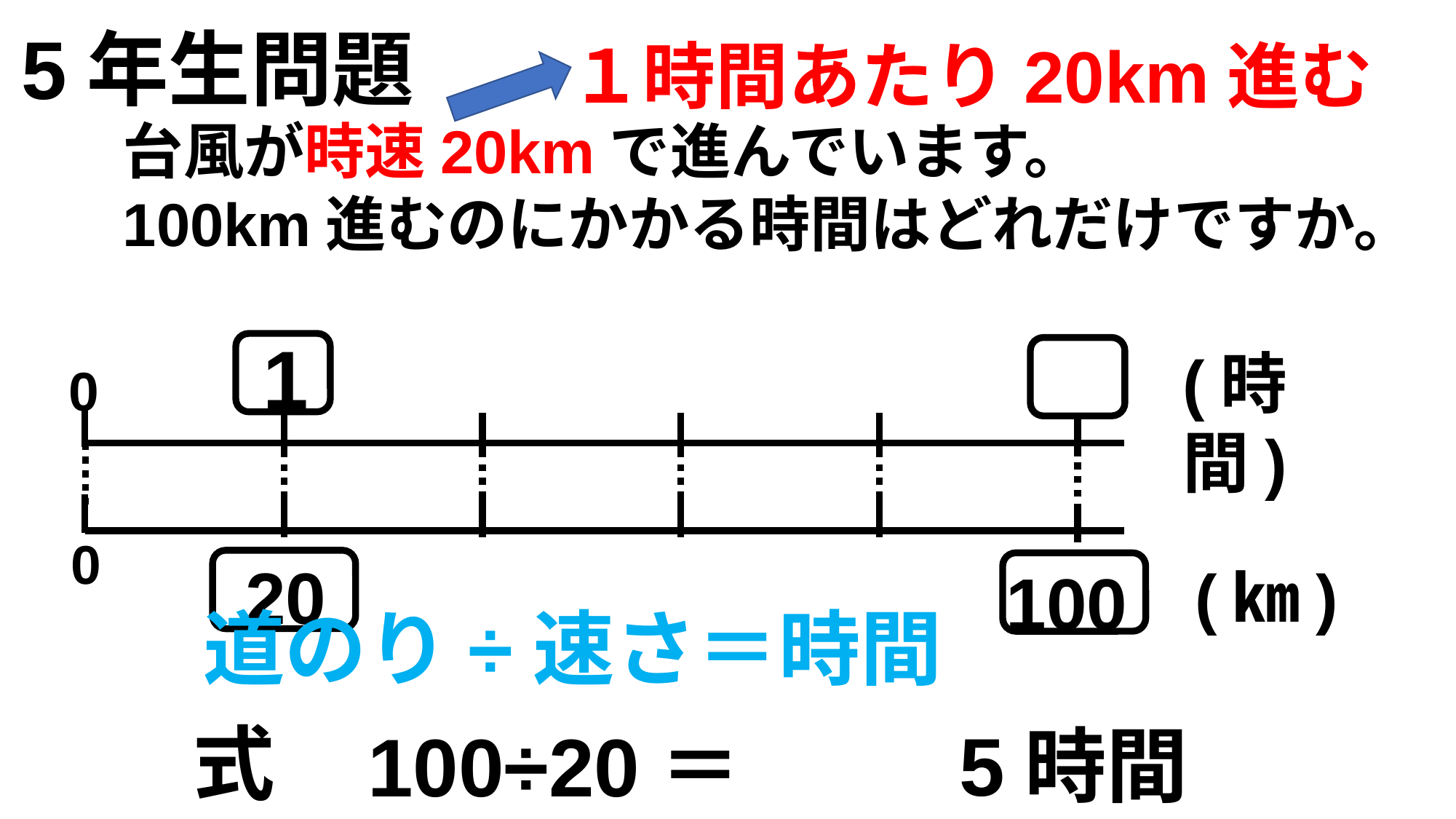

5年生問題
台風が時速20kmで進んでいます。
100km進むのにかかる時間はどれだけですか。
１時間あたり20km進む

1

(時間)

0
0
20
(㎞)

100

道のり÷速さ＝時間
式
5時間
100÷20＝5